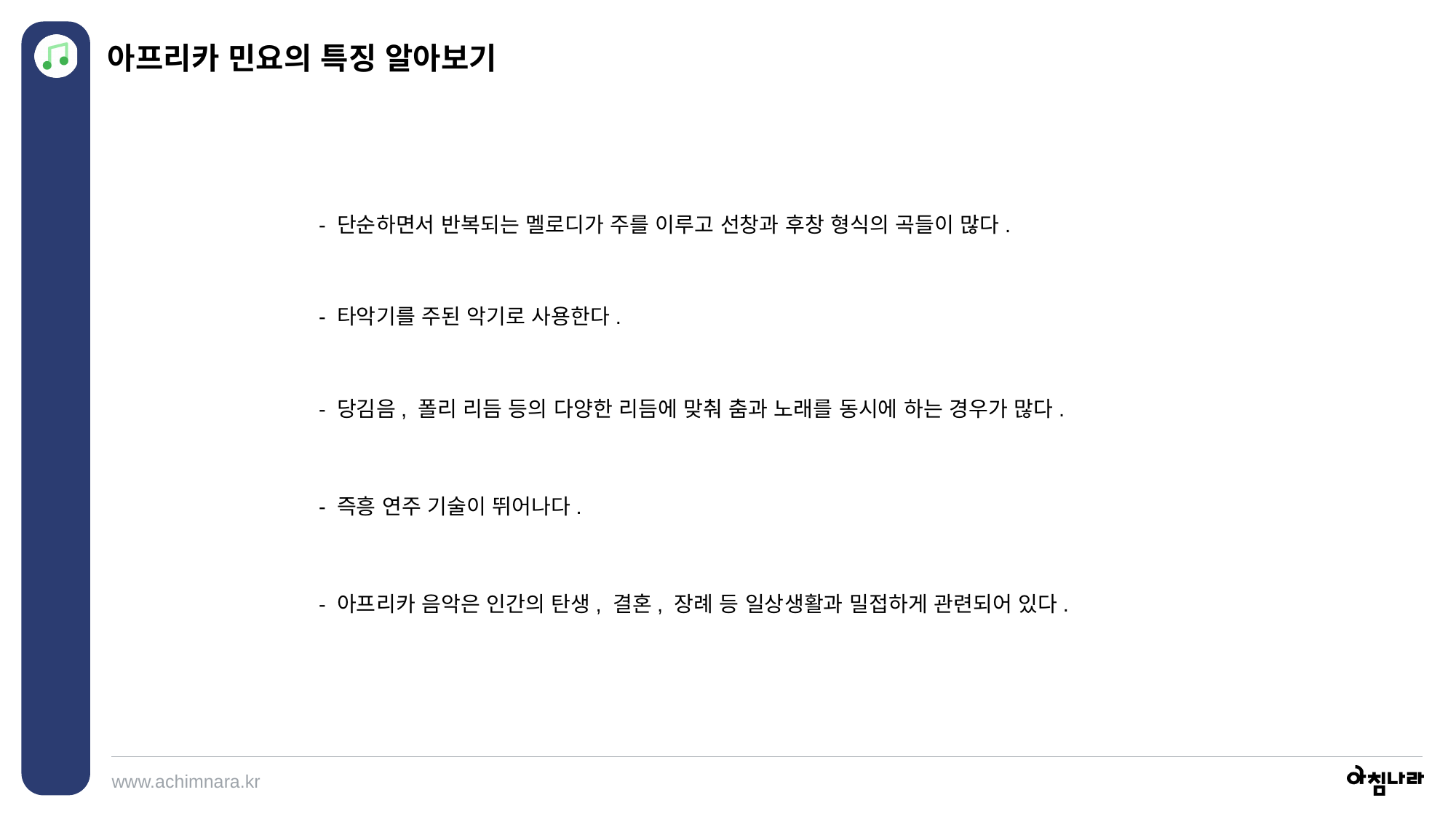

아프리카 민요의 특징 알아보기
- 단순하면서 반복되는 멜로디가 주를 이루고 선창과 후창 형식의 곡들이 많다.
- 타악기를 주된 악기로 사용한다.
- 당김음, 폴리 리듬 등의 다양한 리듬에 맞춰 춤과 노래를 동시에 하는 경우가 많다.
- 즉흥 연주 기술이 뛰어나다.
- 아프리카 음악은 인간의 탄생, 결혼, 장례 등 일상생활과 밀접하게 관련되어 있다.